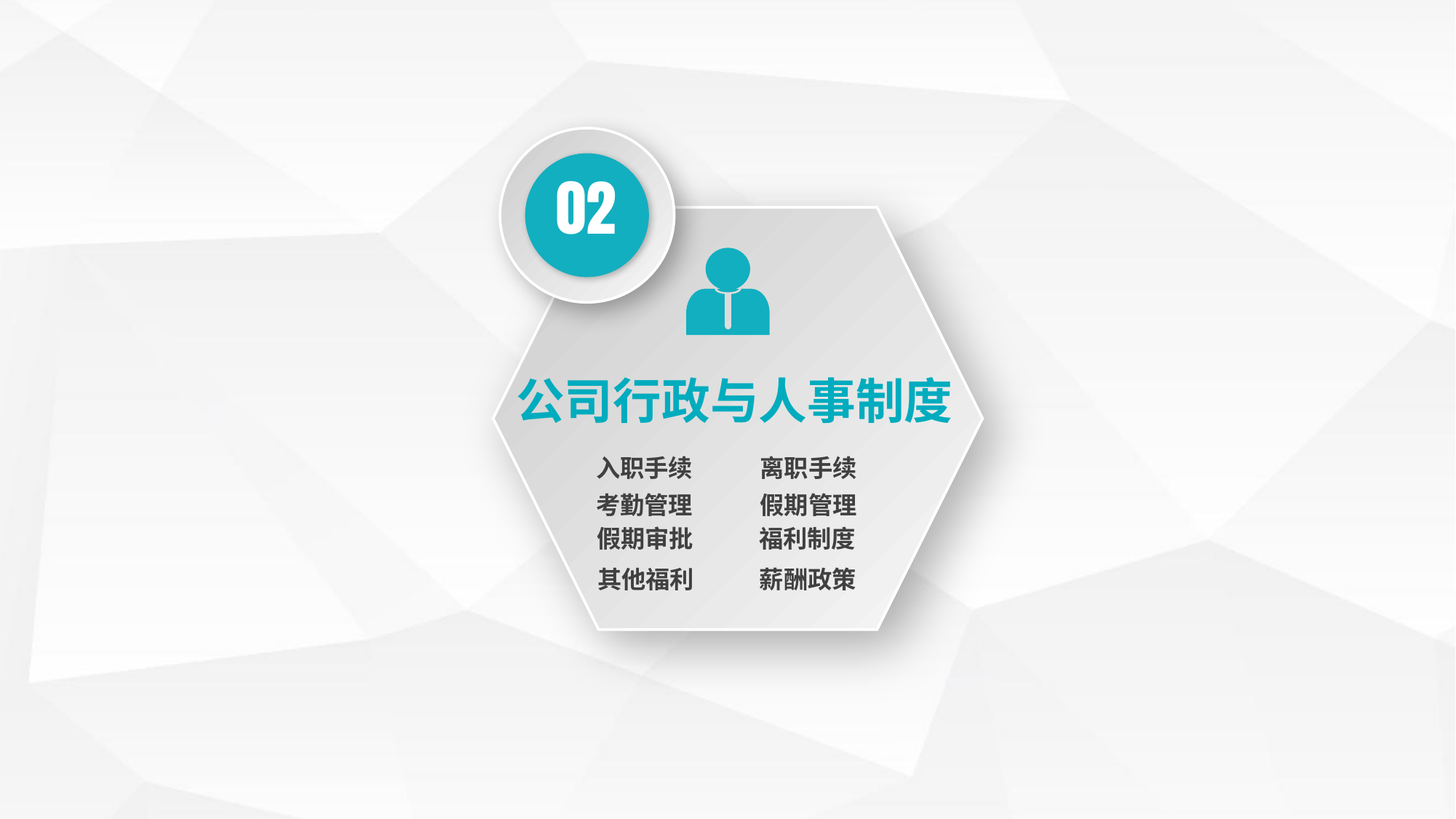

02

公司行政与人事制度
入职手续
离职手续
考勤管理
假期管理
假期审批
福利制度
其他福利
薪酬政策